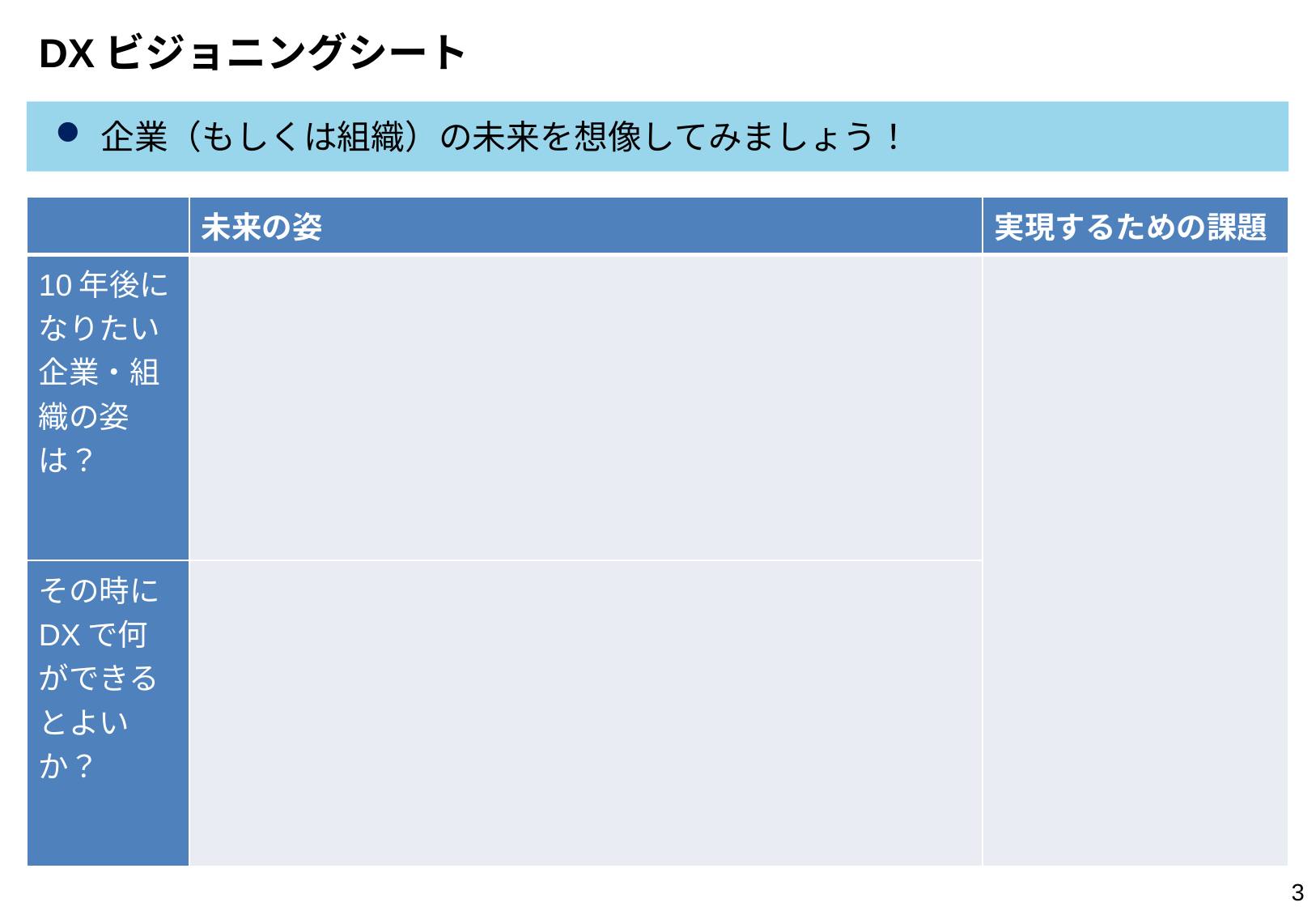

# DXビジョニングシート
企業（もしくは組織）の未来を想像してみましょう！
|  | 未来の姿 | 実現するための課題 |
| --- | --- | --- |
| 10年後になりたい 企業・組織の姿は？ |  |  |
| その時に DXで何ができるとよいか？ |  |  |
3